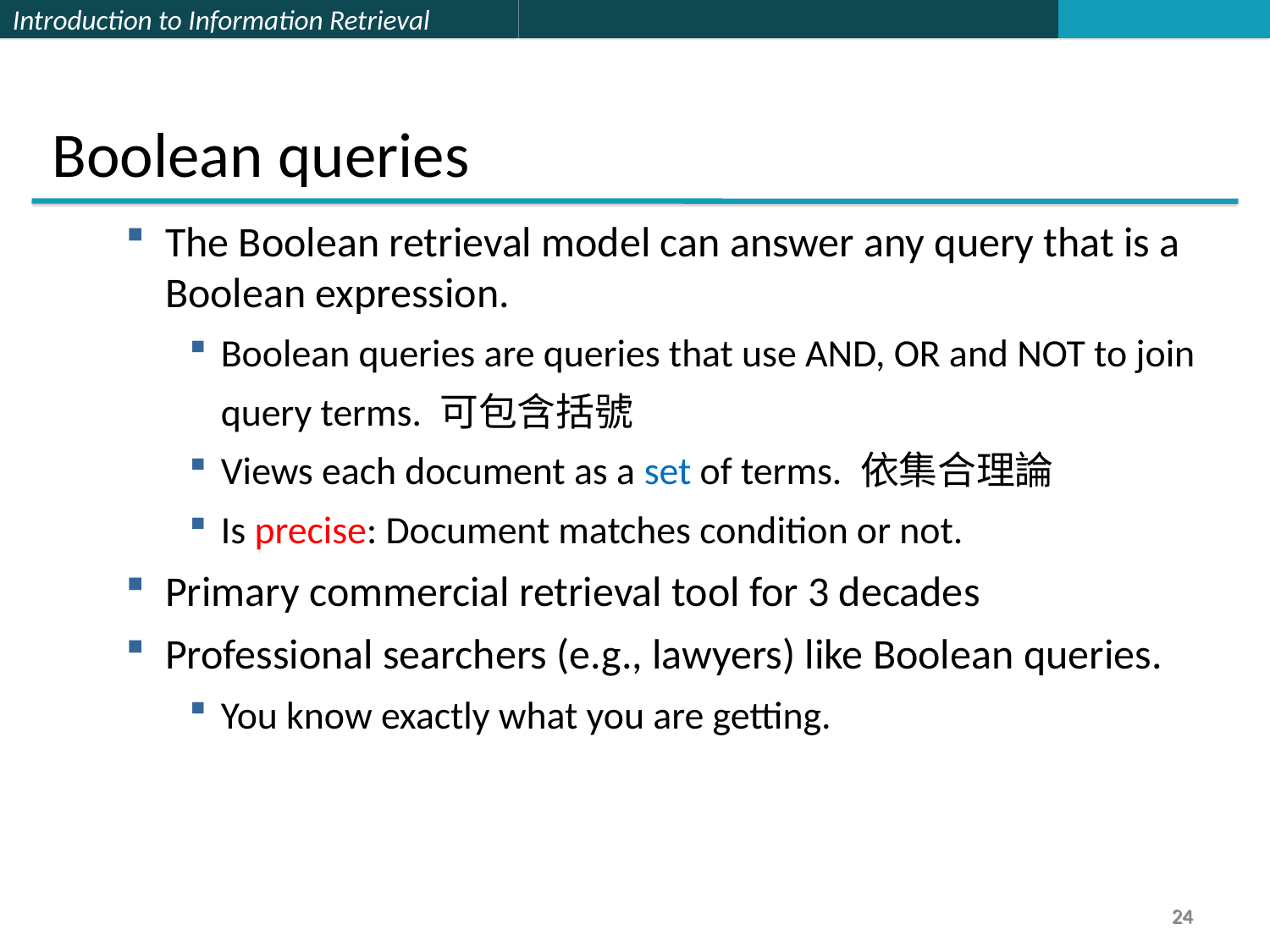

Boolean queries
The Boolean retrieval model can answer any query that is a Boolean expression.
Boolean queries are queries that use AND, OR and NOT to join
	query terms. 可包含括號
Views each document as a set of terms. 依集合理論
Is precise: Document matches condition or not.
Primary commercial retrieval tool for 3 decades
Professional searchers (e.g., lawyers) like Boolean queries.
You know exactly what you are getting.
24
24